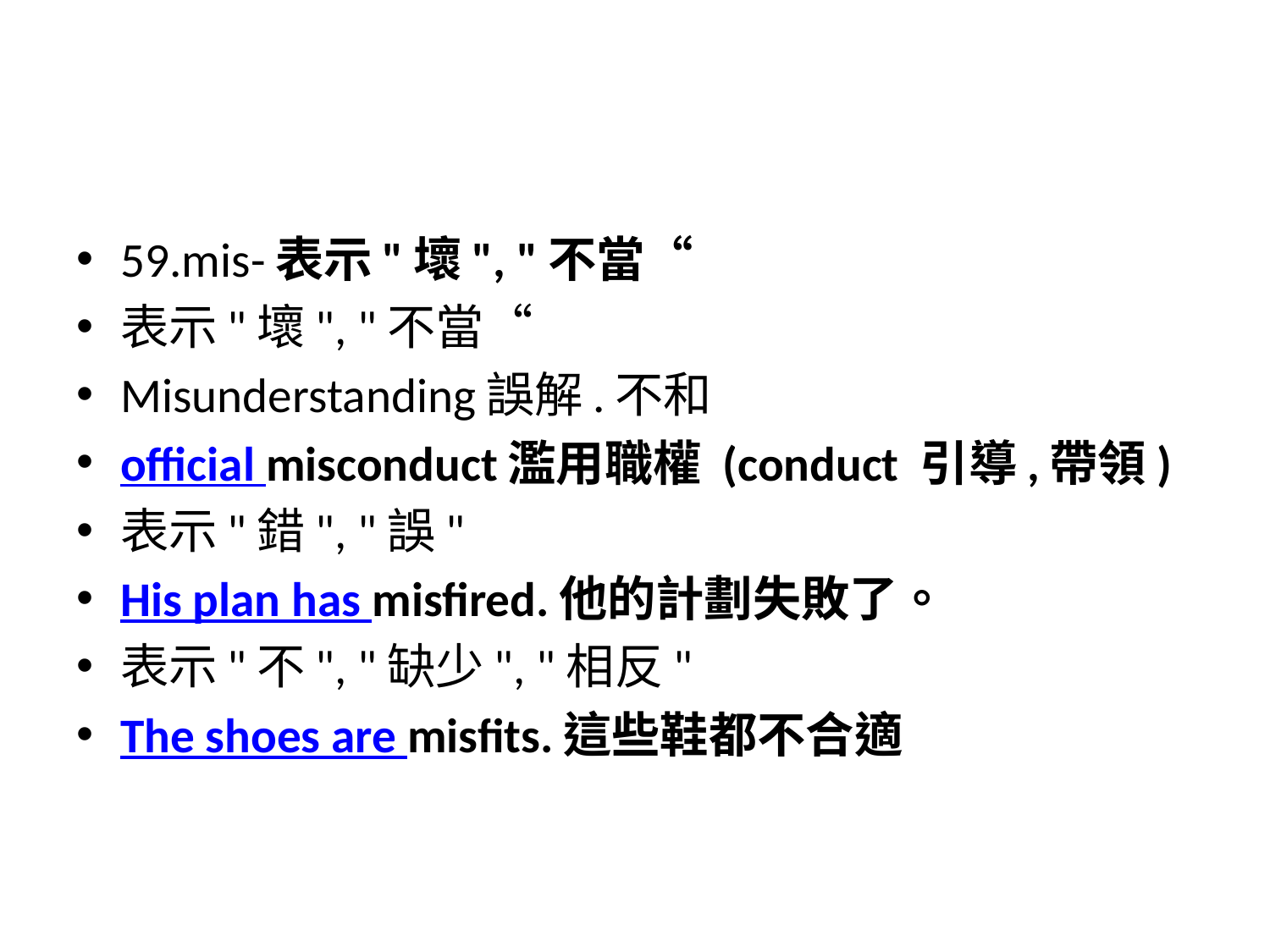

#
59.mis-表示"壞", "不當“
表示"壞", "不當“
Misunderstanding誤解.不和
official misconduct濫用職權 (conduct 引導,帶領)
表示"錯", "誤"
His plan has misfired.他的計劃失敗了。
表示"不", "缺少", "相反"
The shoes are misfits.這些鞋都不合適